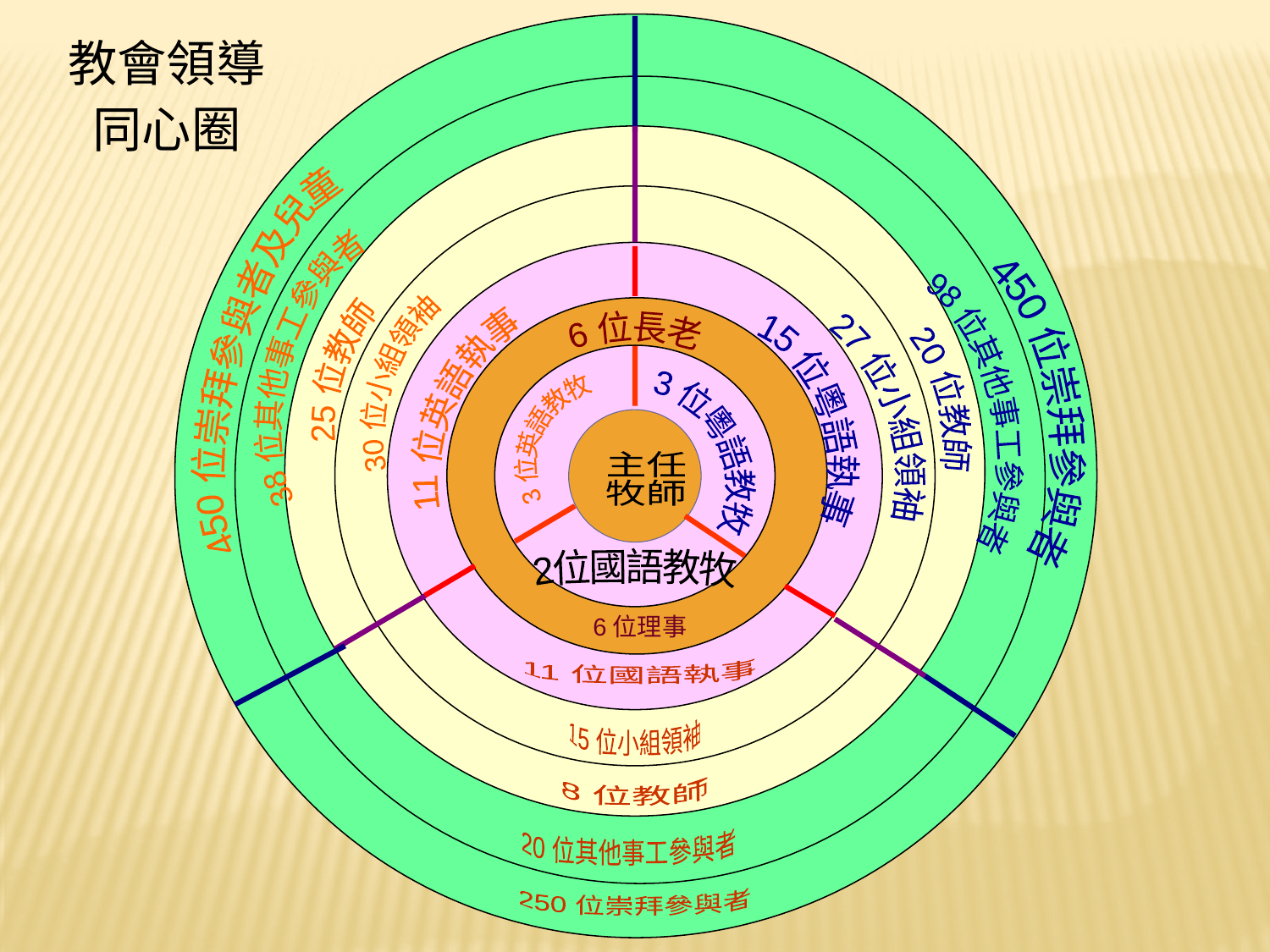

教會領導
同心圈

25 位教師
30 位小組領袖
38 位其他事工參與者
450 位崇拜參與者及兒童

20 位教師
6 位長老

11 位英語執事
27 位小組領袖
450 位崇拜參與者
98 位其他事工參與者

15 位粵語執事
3 位英語教牧
3 位粵語教牧

主任
牧師

2位國語教牧

6位理事

11 位國語執事

15 位小組領袖
8 位教師
20 位其他事工參與者
250 位崇拜參與者